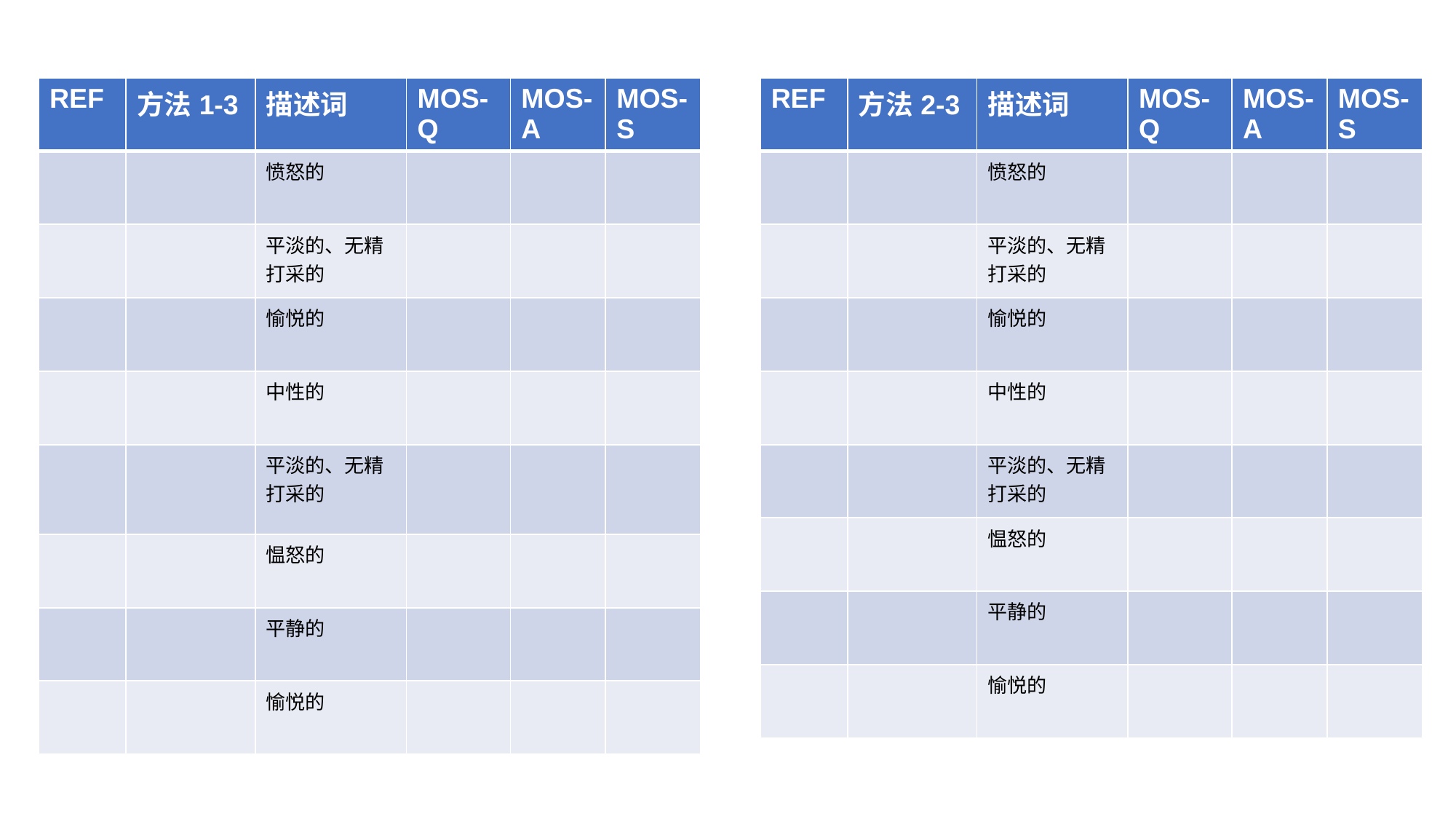

| REF | 方法1-3 | 描述词 | MOS-Q | MOS-A | MOS-S |
| --- | --- | --- | --- | --- | --- |
|  |  | 愤怒的 |  |  |  |
|  |  | 平淡的、无精打采的 |  |  |  |
|  |  | 愉悦的 |  |  |  |
|  |  | 中性的 |  |  |  |
|  |  | 平淡的、无精打采的 |  |  |  |
|  |  | 愠怒的 |  |  |  |
|  |  | 平静的 |  |  |  |
|  |  | 愉悦的 |  |  |  |
| REF | 方法2-3 | 描述词 | MOS-Q | MOS-A | MOS-S |
| --- | --- | --- | --- | --- | --- |
|  |  | 愤怒的 |  |  |  |
|  |  | 平淡的、无精打采的 |  |  |  |
|  |  | 愉悦的 |  |  |  |
|  |  | 中性的 |  |  |  |
|  |  | 平淡的、无精打采的 |  |  |  |
|  |  | 愠怒的 |  |  |  |
|  |  | 平静的 |  |  |  |
|  |  | 愉悦的 |  |  |  |